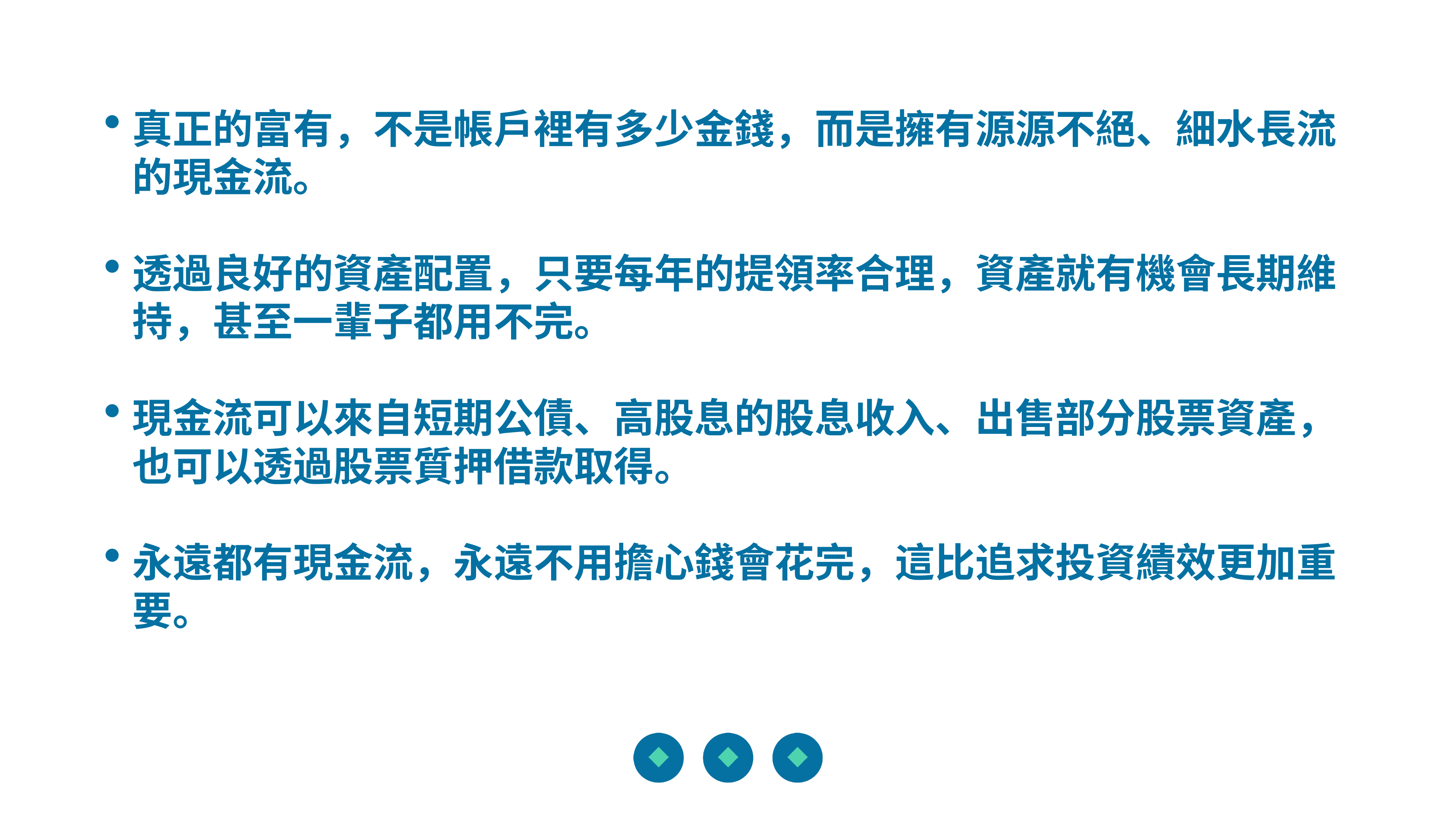

真正的富有，不是帳戶裡有多少金錢，而是擁有源源不絕、細水長流的現金流。

透過良好的資產配置，只要每年的提領率合理，資產就有機會長期維持，甚至一輩子都用不完。

現金流可以來自短期公債、高股息的股息收入、出售部分股票資產，也可以透過股票質押借款取得。

永遠都有現金流，永遠不用擔心錢會花完，這比追求投資績效更加重要。